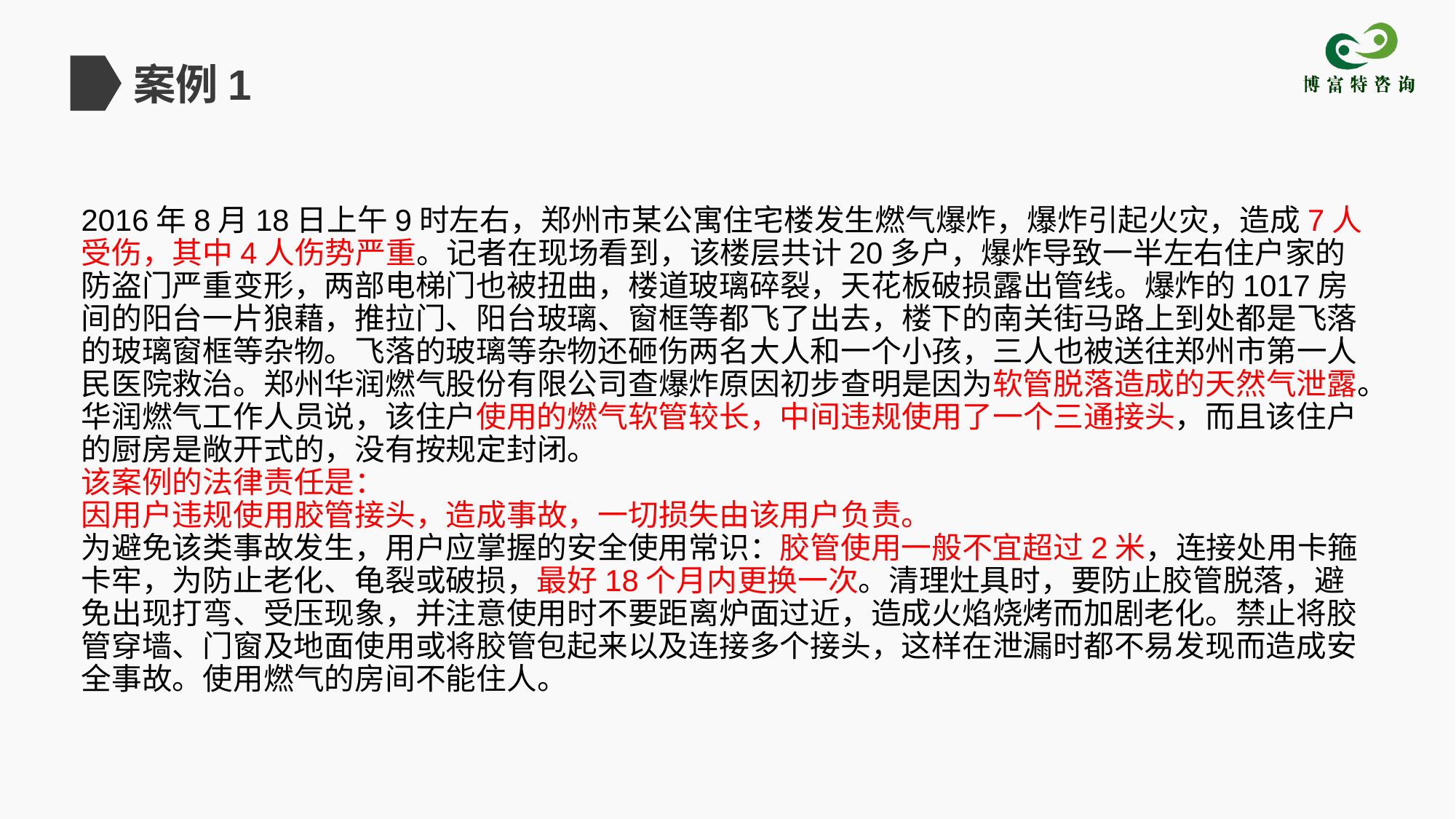

案例1

# 2016年8月18日上午9时左右，郑州市某公寓住宅楼发生燃气爆炸，爆炸引起火灾，造成7人受伤，其中4人伤势严重。记者在现场看到，该楼层共计20多户，爆炸导致一半左右住户家的防盗门严重变形，两部电梯门也被扭曲，楼道玻璃碎裂，天花板破损露出管线。爆炸的1017房间的阳台一片狼藉，推拉门、阳台玻璃、窗框等都飞了出去，楼下的南关街马路上到处都是飞落的玻璃窗框等杂物。飞落的玻璃等杂物还砸伤两名大人和一个小孩，三人也被送往郑州市第一人民医院救治。郑州华润燃气股份有限公司查爆炸原因初步查明是因为软管脱落造成的天然气泄露。华润燃气工作人员说，该住户使用的燃气软管较长，中间违规使用了一个三通接头，而且该住户的厨房是敞开式的，没有按规定封闭。 该案例的法律责任是： 因用户违规使用胶管接头，造成事故，一切损失由该用户负责。 为避免该类事故发生，用户应掌握的安全使用常识：胶管使用一般不宜超过2米，连接处用卡箍卡牢，为防止老化、龟裂或破损，最好18个月内更换一次。清理灶具时，要防止胶管脱落，避免出现打弯、受压现象，并注意使用时不要距离炉面过近，造成火焰烧烤而加剧老化。禁止将胶管穿墙、门窗及地面使用或将胶管包起来以及连接多个接头，这样在泄漏时都不易发现而造成安全事故。使用燃气的房间不能住人。